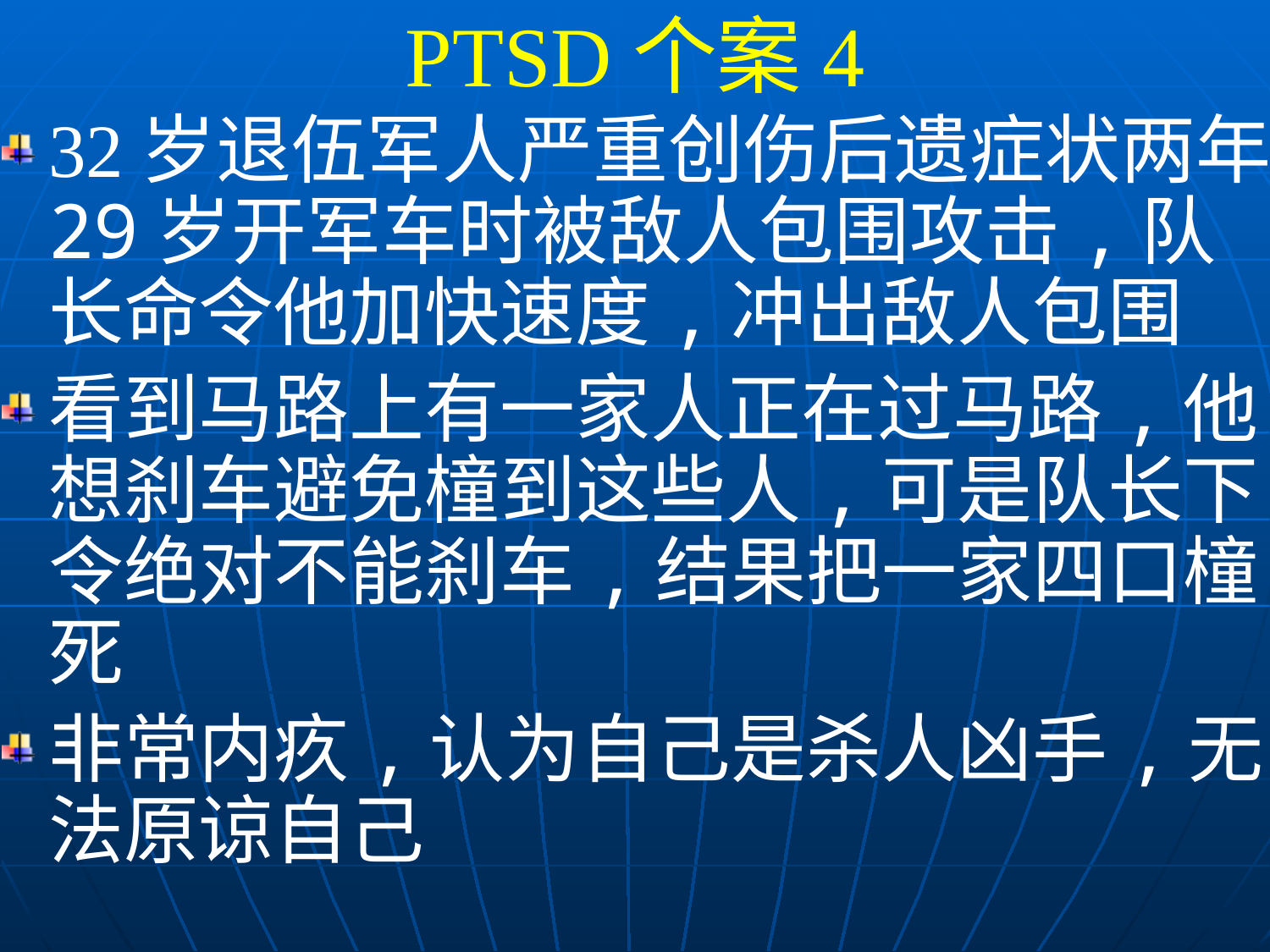

PTSD个案4
32岁退伍军人严重创伤后遗症状两年;29岁开军车时被敌人包围攻击,队长命令他加快速度,冲出敌人包围
看到马路上有一家人正在过马路,他想刹车避免橦到这些人,可是队长下令绝对不能刹车,结果把一家四口橦死
非常内疚,认为自己是杀人凶手,无法原谅自己